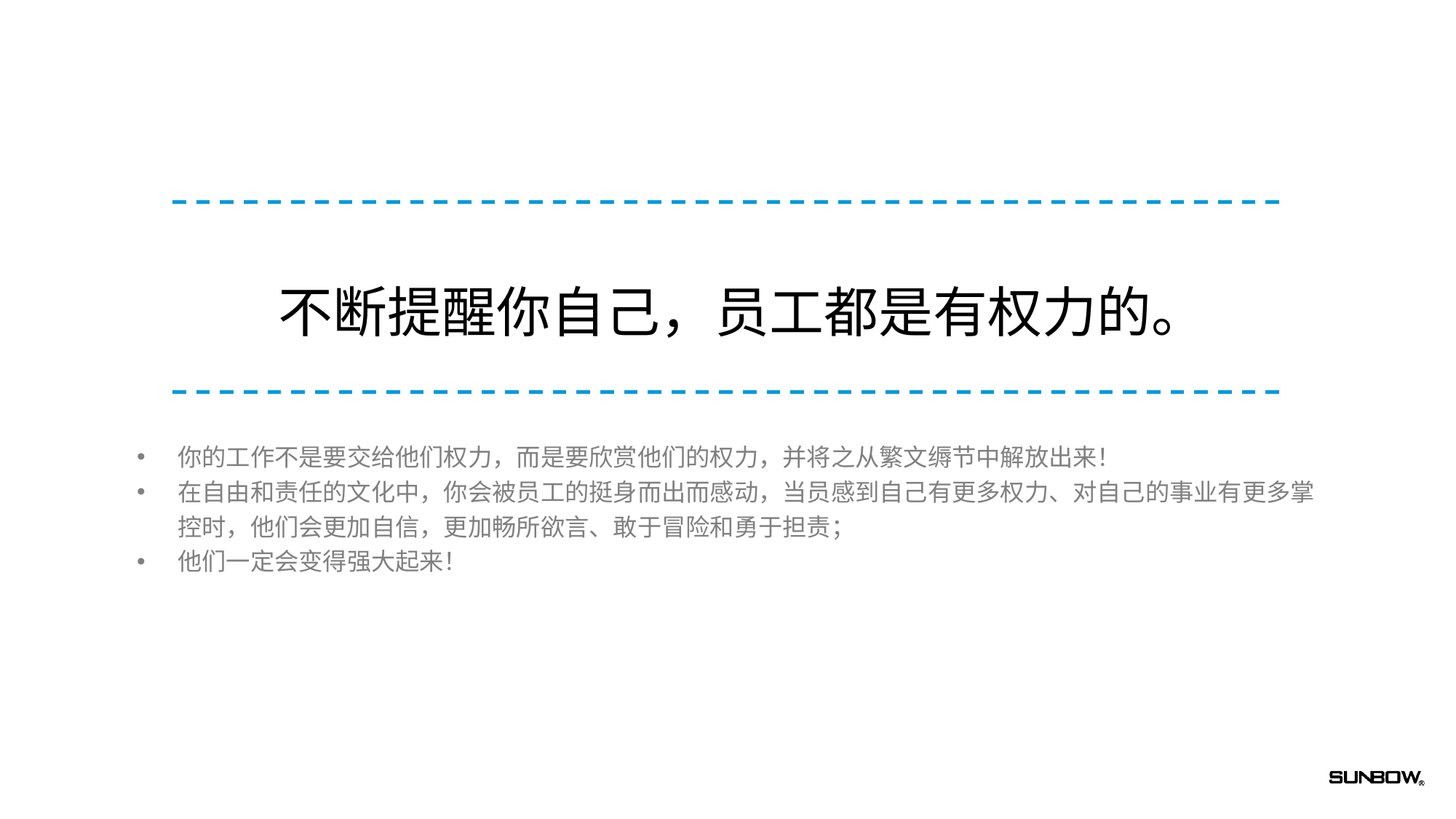

不断提醒你自己，员工都是有权力的。
你的工作不是要交给他们权力，而是要欣赏他们的权力，并将之从繁文缛节中解放出来！
在自由和责任的文化中，你会被员工的挺身而出而感动，当员感到自己有更多权力、对自己的事业有更多掌控时，他们会更加自信，更加畅所欲言、敢于冒险和勇于担责；
他们一定会变得强大起来！
65